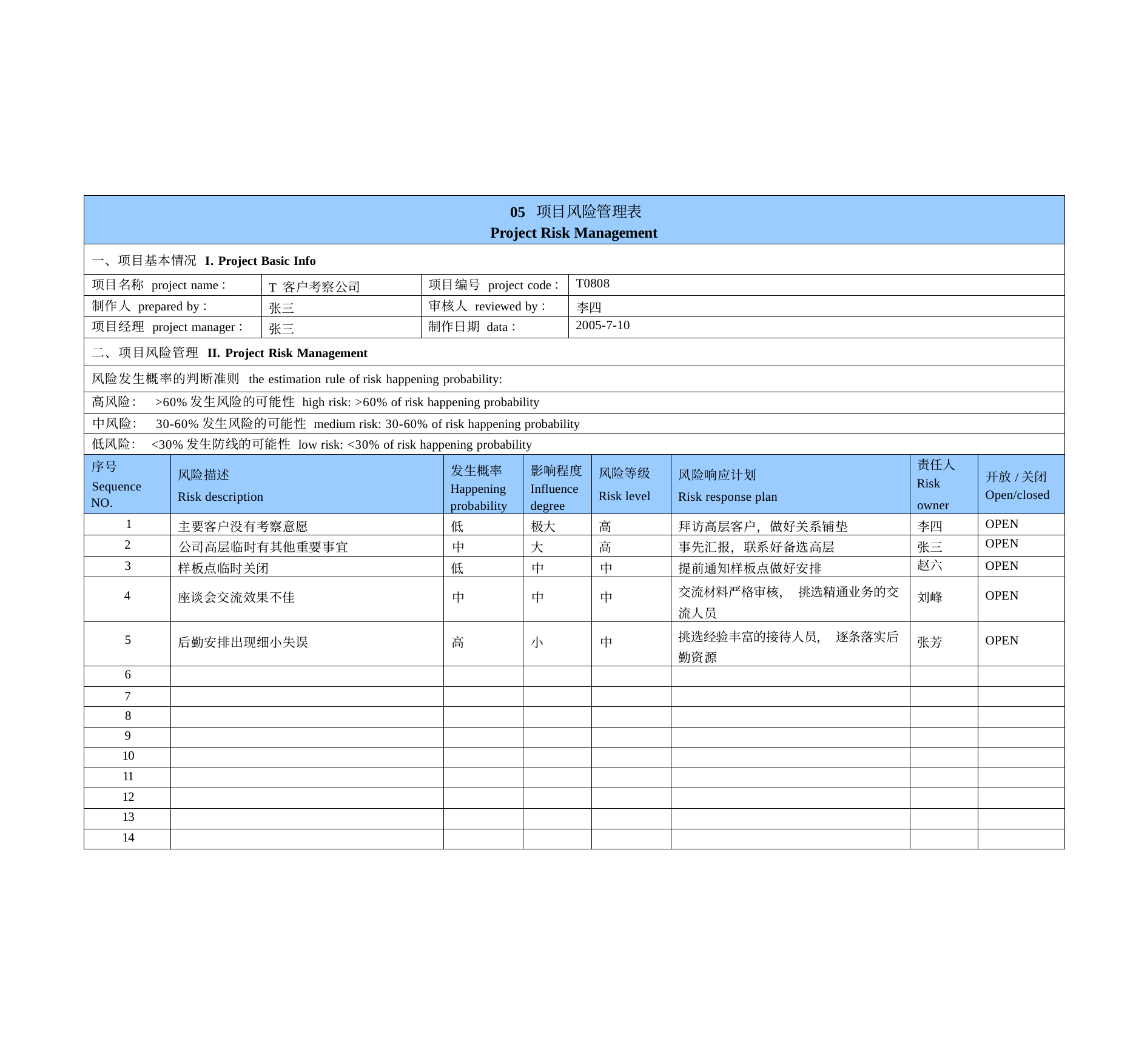

| 05 项目风险管理表 Project Risk Management |  |  |  |  |  |  |  |  |  |  |
| --- | --- | --- | --- | --- | --- | --- | --- | --- | --- | --- |
| 一、项目基本情况 I. Project Basic Info |  |  |  |  |  |  |  |  |  |  |
| 项目名称 project name： |  | T 客户考察公司 | 项目编号 project code： |  |  | T0808 |  |  |  |  |
| 制作人 prepared by： |  | 张三 | 审核人 reviewed by： |  |  | 李四 |  |  |  |  |
| 项目经理 project manager： |  | 张三 | 制作日期 data： |  |  | 2005-7-10 |  |  |  |  |
| 二、项目风险管理 II. Project Risk Management |  |  |  |  |  |  |  |  |  |  |
| 风险发生概率的判断准则 the estimation rule of risk happening probability: |  |  |  |  |  |  |  |  |  |  |
| 高风险： >60%发生风险的可能性 high risk: >60% of risk happening probability |  |  |  |  |  |  |  |  |  |  |
| 中风险： 30-60%发生风险的可能性 medium risk: 30-60% of risk happening probability |  |  |  |  |  |  |  |  |  |  |
| 低风险： <30%发生防线的可能性 low risk: <30% of risk happening probability |  |  |  |  |  |  |  |  |  |  |
| 序号 Sequence NO. | 风险描述 Risk description |  |  | 发生概率 Happening probability | 影响程度 Influence degree |  | 风险等级 Risk level | 风险响应计划 Risk response plan | 责任人 Risk owner | 开放/关闭 Open/closed |
| 1 | 主要客户没有考察意愿 |  |  | 低 | 极大 |  | 高 | 拜访高层客户，做好关系铺垫 | 李四 | OPEN |
| 2 | 公司高层临时有其他重要事宜 |  |  | 中 | 大 |  | 高 | 事先汇报，联系好备选高层 | 张三 | OPEN |
| 3 | 样板点临时关闭 |  |  | 低 | 中 |  | 中 | 提前通知样板点做好安排 | 赵六 | OPEN |
| 4 | 座谈会交流效果不佳 |  |  | 中 | 中 |  | 中 | 交流材料严格审核， 挑选精通业务的交 流人员 | 刘峰 | OPEN |
| 5 | 后勤安排出现细小失误 |  |  | 高 | 小 |  | 中 | 挑选经验丰富的接待人员， 逐条落实后 勤资源 | 张芳 | OPEN |
| 6 |  |  |  |  |  |  |  |  |  |  |
| 7 |  |  |  |  |  |  |  |  |  |  |
| 8 |  |  |  |  |  |  |  |  |  |  |
| 9 |  |  |  |  |  |  |  |  |  |  |
| 10 |  |  |  |  |  |  |  |  |  |  |
| 11 |  |  |  |  |  |  |  |  |  |  |
| 12 |  |  |  |  |  |  |  |  |  |  |
| 13 |  |  |  |  |  |  |  |  |  |  |
| 14 |  |  |  |  |  |  |  |  |  |  |